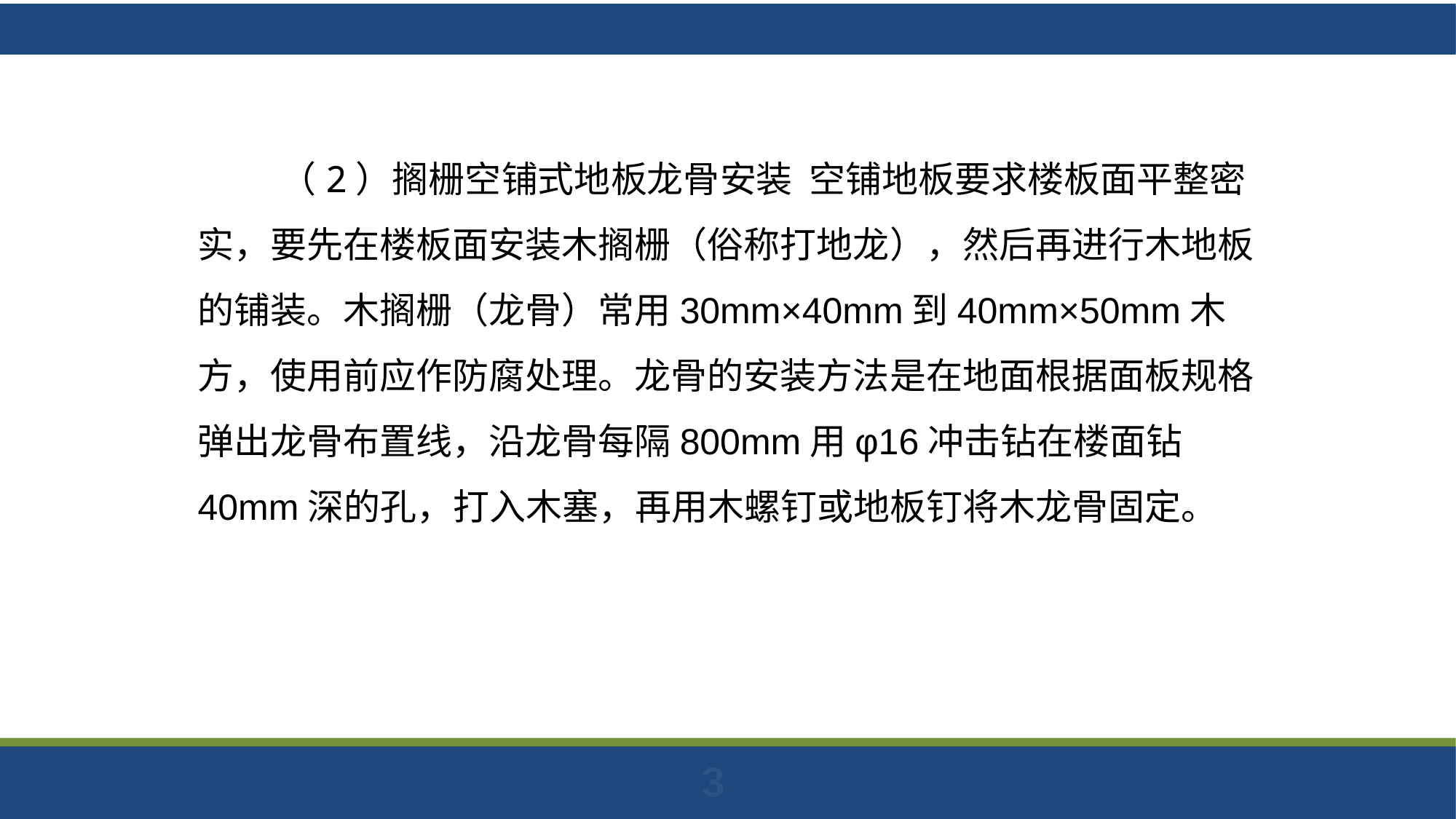

（2）搁栅空铺式地板龙骨安装  空铺地板要求楼板面平整密实，要先在楼板面安装木搁栅（俗称打地龙），然后再进行木地板的铺装。木搁栅（龙骨）常用30mm×40mm到40mm×50mm木方，使用前应作防腐处理。龙骨的安装方法是在地面根据面板规格弹出龙骨布置线，沿龙骨每隔800mm用φ16冲击钻在楼面钻40mm深的孔，打入木塞，再用木螺钉或地板钉将木龙骨固定。

3